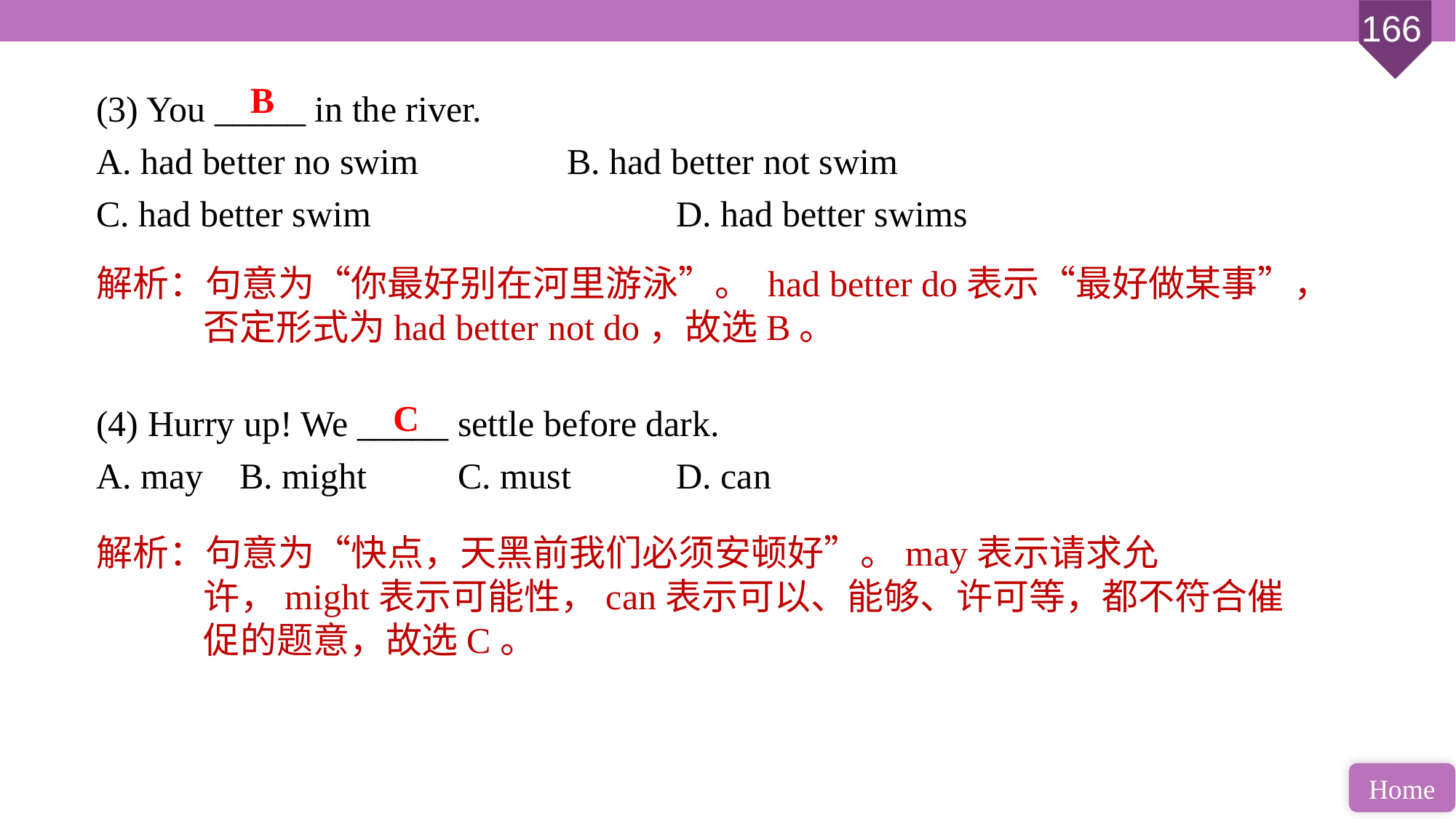

(3) You _____ in the river.
A. had better no swim 		B. had better not swim
C. had better swim 			D. had better swims

(4) Hurry up! We _____ settle before dark.
A. may 	B. might 	C. must 	D. can

B
解析：句意为“你最好别在河里游泳”。 had better do表示“最好做某事”，否定形式为had better not do，故选B。
C
解析：句意为“快点，天黑前我们必须安顿好”。may表示请求允许，might表示可能性，can表示可以、能够、许可等，都不符合催促的题意，故选C。